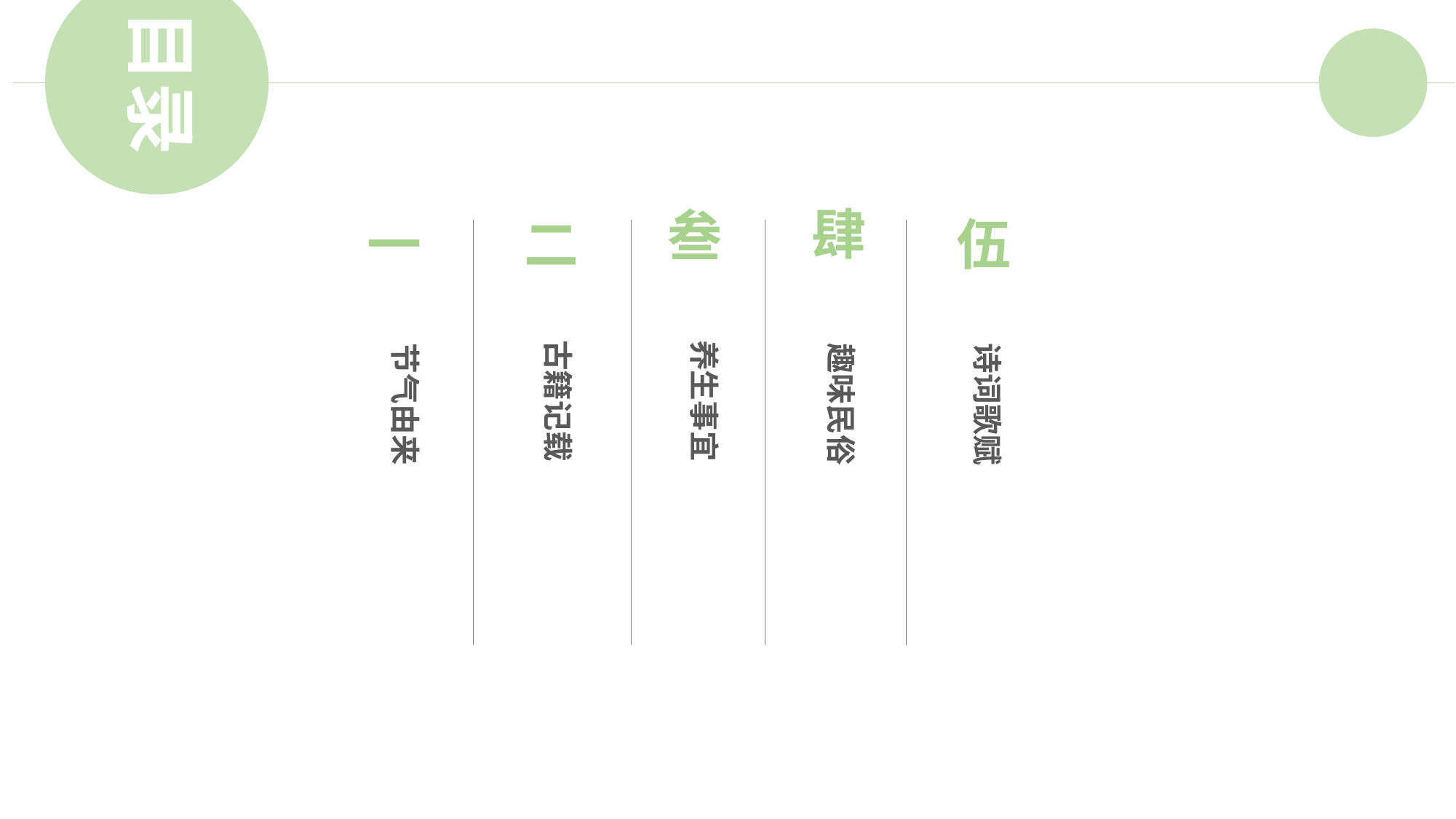

目录

肆
叁
伍
一
二

古籍记载
养生事宜
节气由来
趣味民俗
诗词歌赋